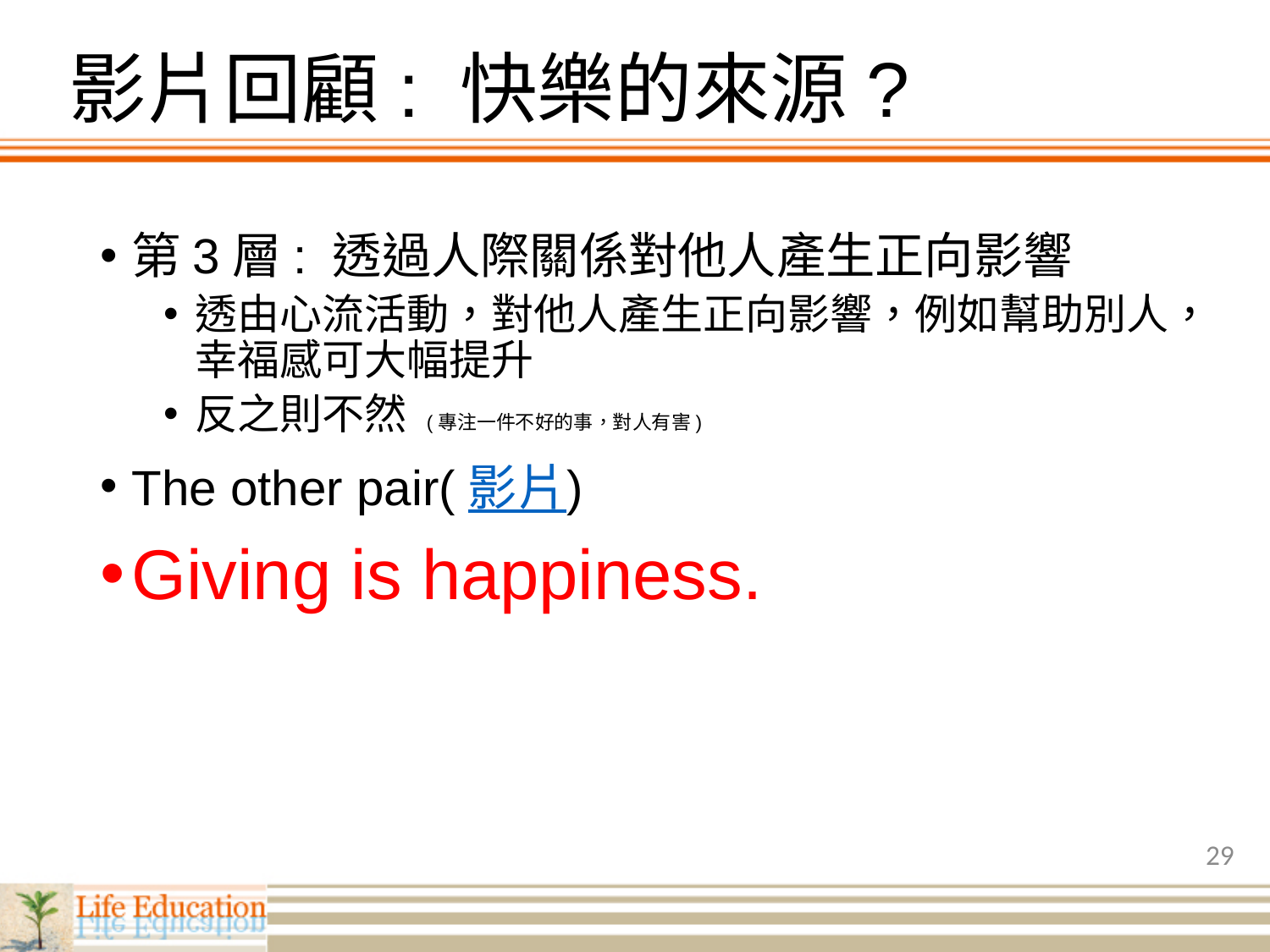

# 影片回顧: 快樂的來源?
第3層: 透過人際關係對他人產生正向影響
透由心流活動，對他人產生正向影響，例如幫助別人，幸福感可大幅提升
反之則不然 (專注一件不好的事，對人有害)
The other pair(影片)
Giving is happiness.

29